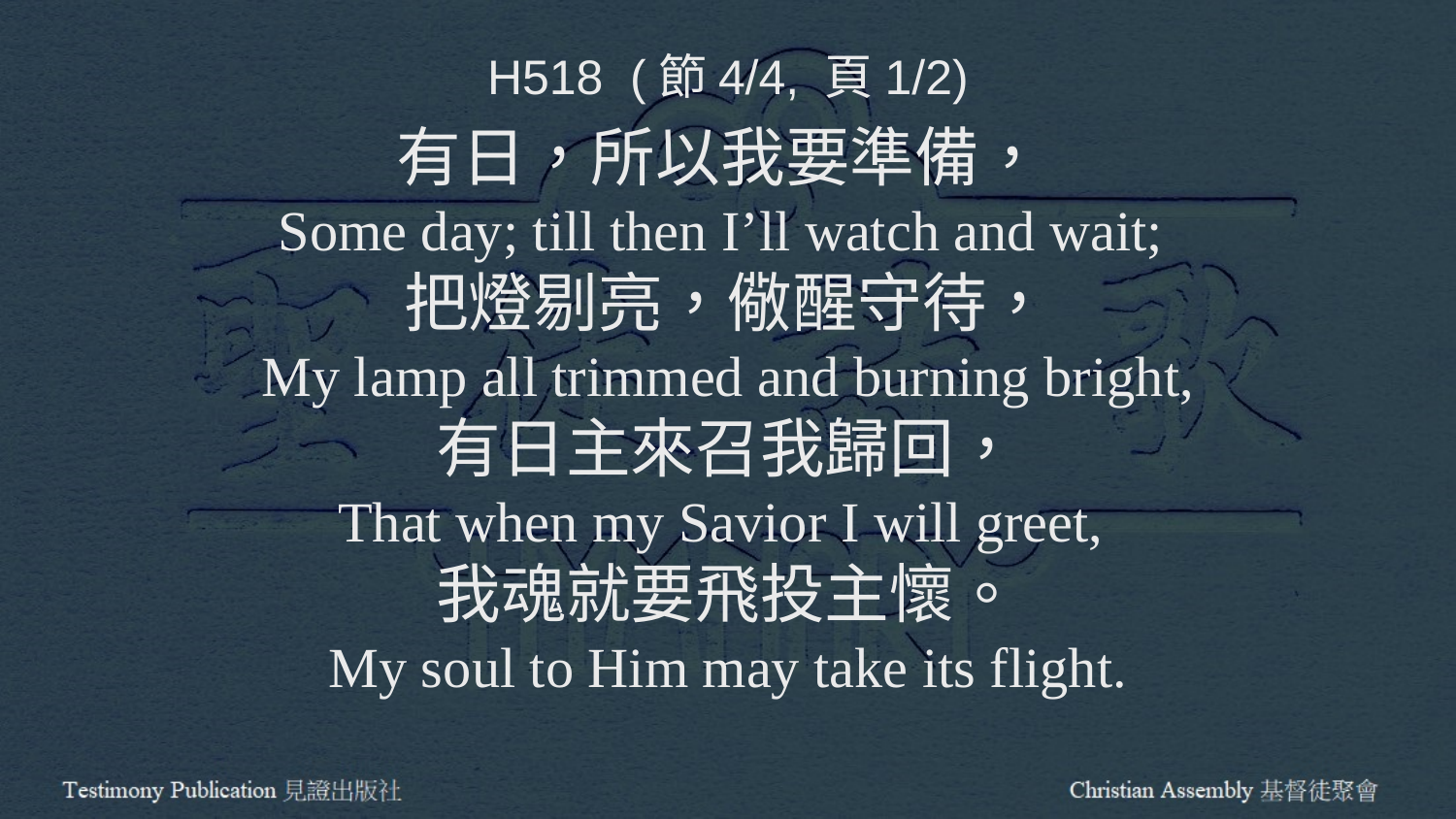

H518  (節4/4, 頁1/2)
有日，所以我要準備，
Some day; till then I’ll watch and wait;
把燈剔亮，儆醒守待，
My lamp all trimmed and burning bright,
有日主來召我歸回，
That when my Savior I will greet,
我魂就要飛投主懷。
My soul to Him may take its flight.